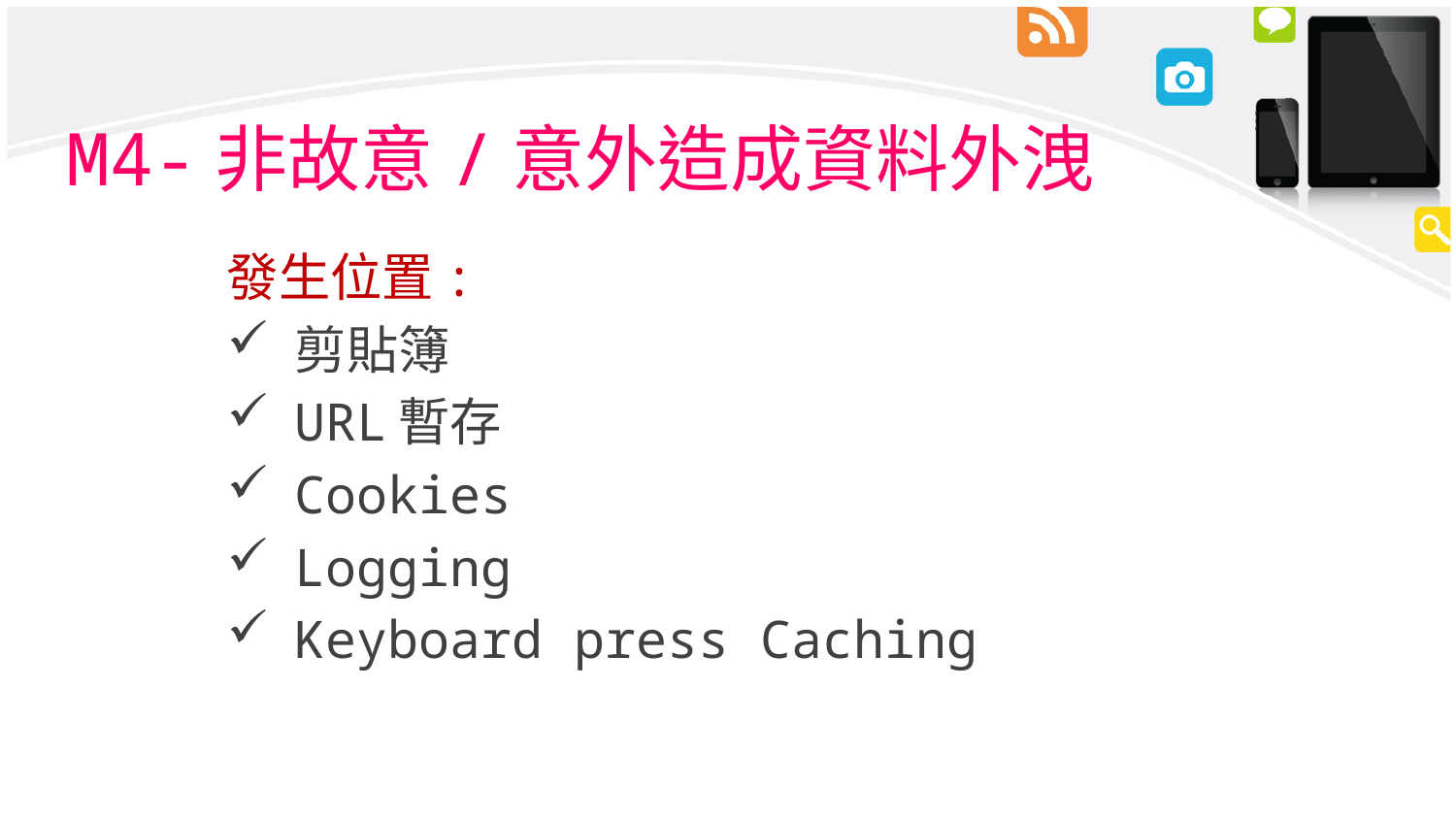

# M4-非故意/意外造成資料外洩
發生位置:
剪貼簿
URL暫存
Cookies
Logging
Keyboard press Caching